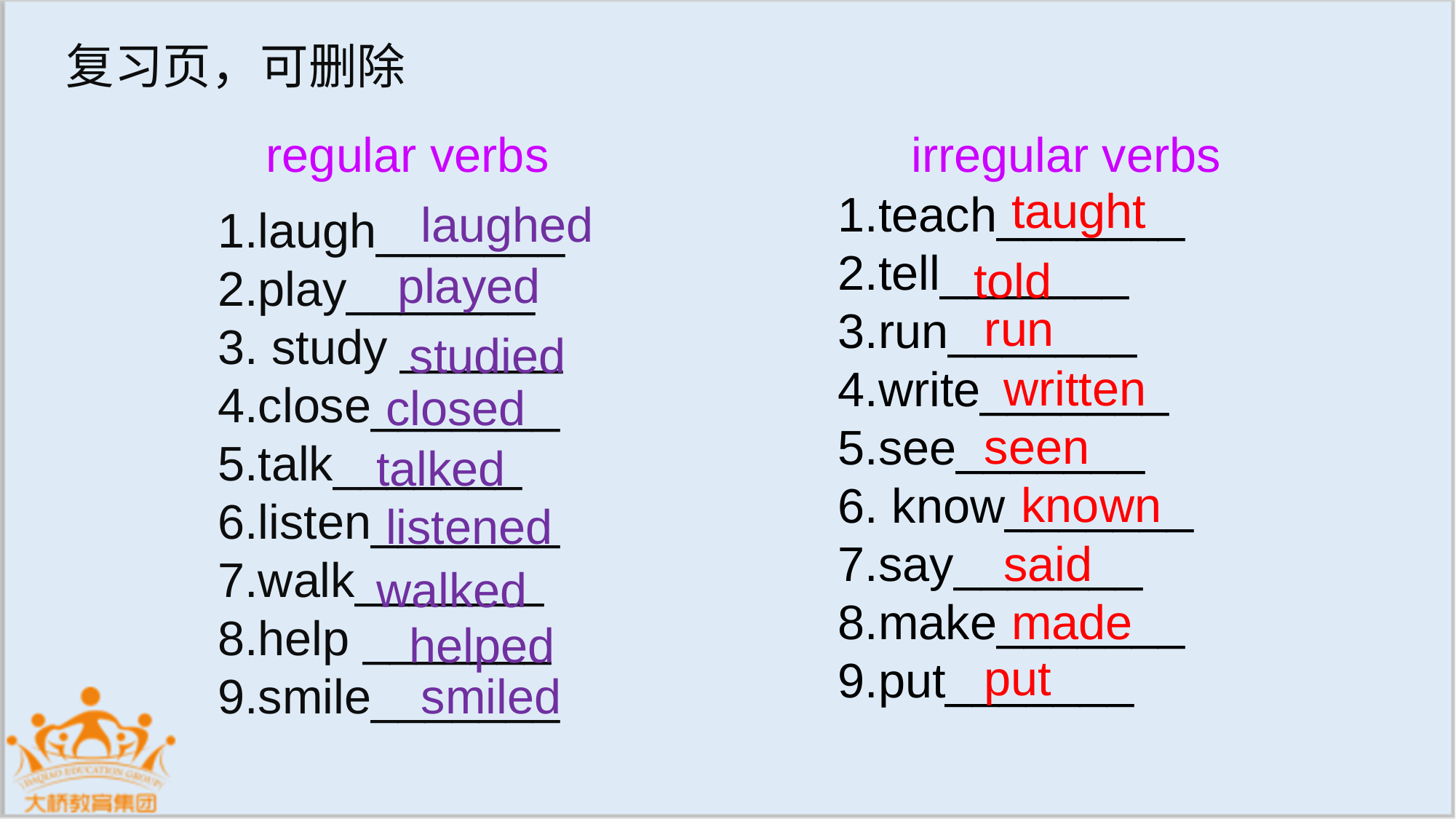

复习页，可删除
regular verbs                           irregular verbs
1.laugh_______
2.play_______
3. study ______
4.close_______
5.talk_______
6.listen_______
7.walk_______
8.help _______
9.smile_______
taught
laughed
1.teach_______
2.tell_______
3.run_______
4.write_______
5.see_______
6. know_______
7.say_______
8.make_______
9.put_______

told
played
run
studied
written
closed
seen
talked
known
listened
said
walked
made
helped
put
smiled